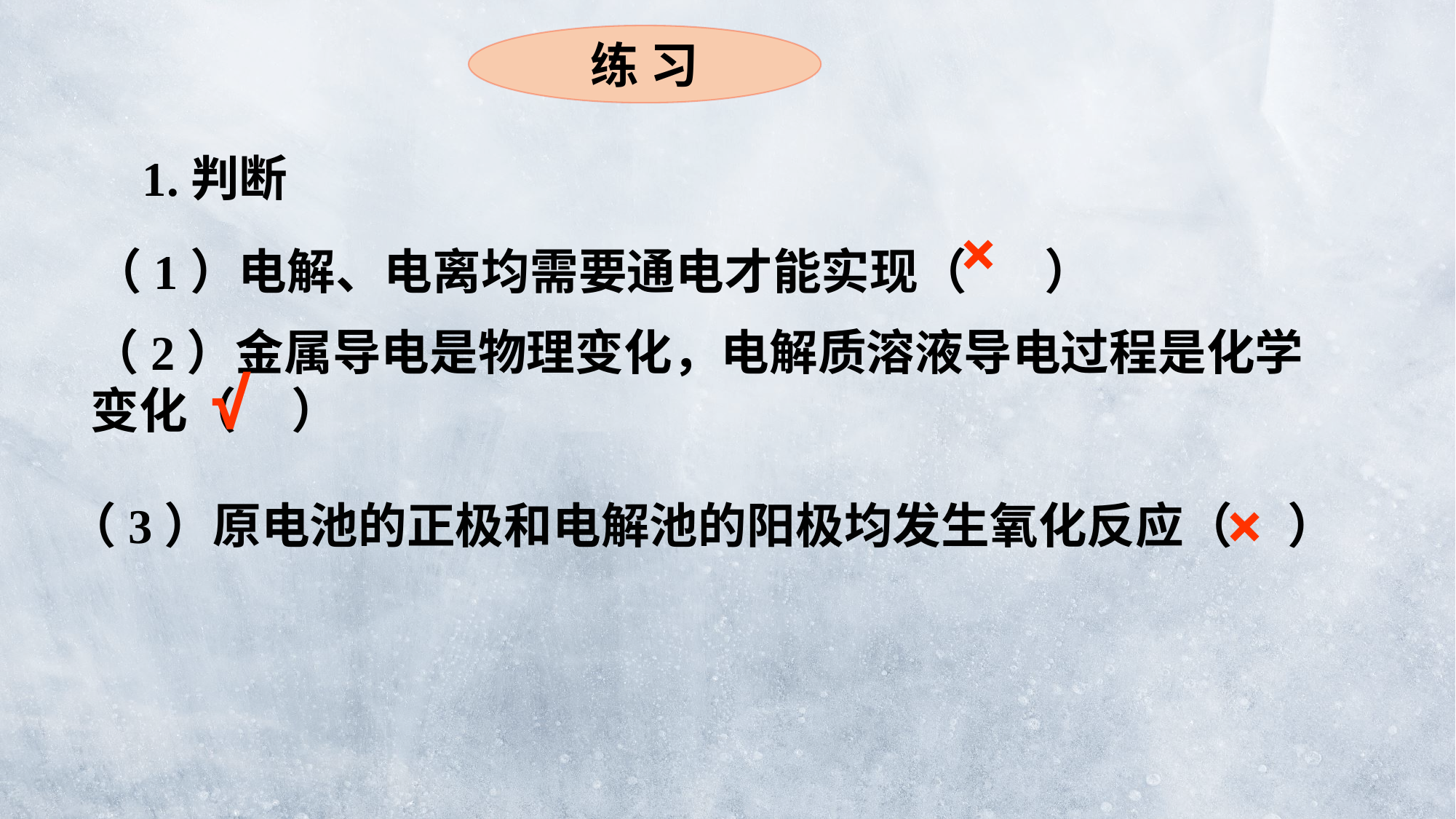

练 习
    1.判断
（1）电解、电离均需要通电才能实现（       ）
×
（2）金属导电是物理变化，电解质溶液导电过程是化学变化（     ）
√
×
（3）原电池的正极和电解池的阳极均发生氧化反应（     ）